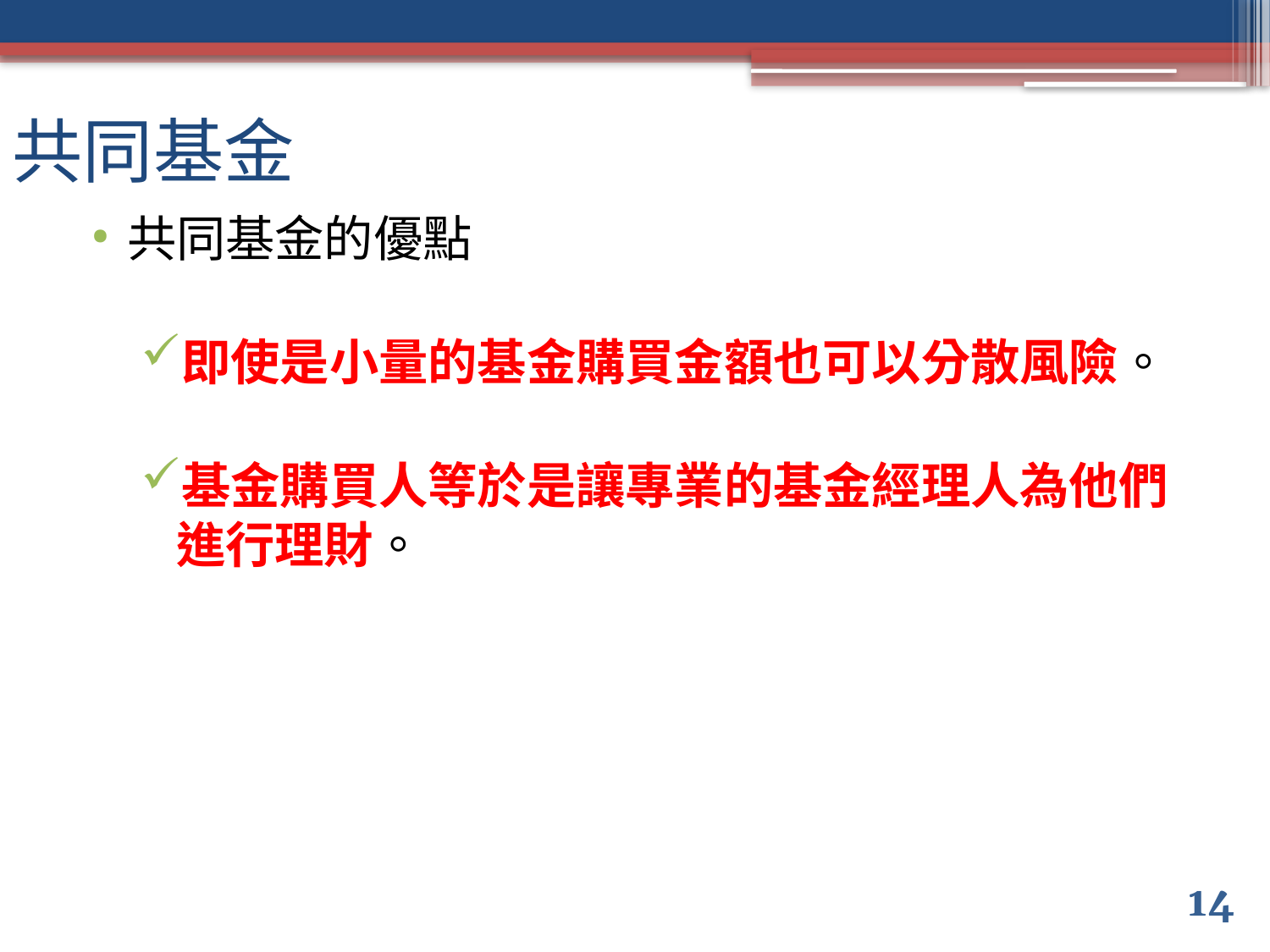

# 共同基金
共同基金的優點
即使是小量的基金購買金額也可以分散風險。
基金購買人等於是讓專業的基金經理人為他們進行理財。
14